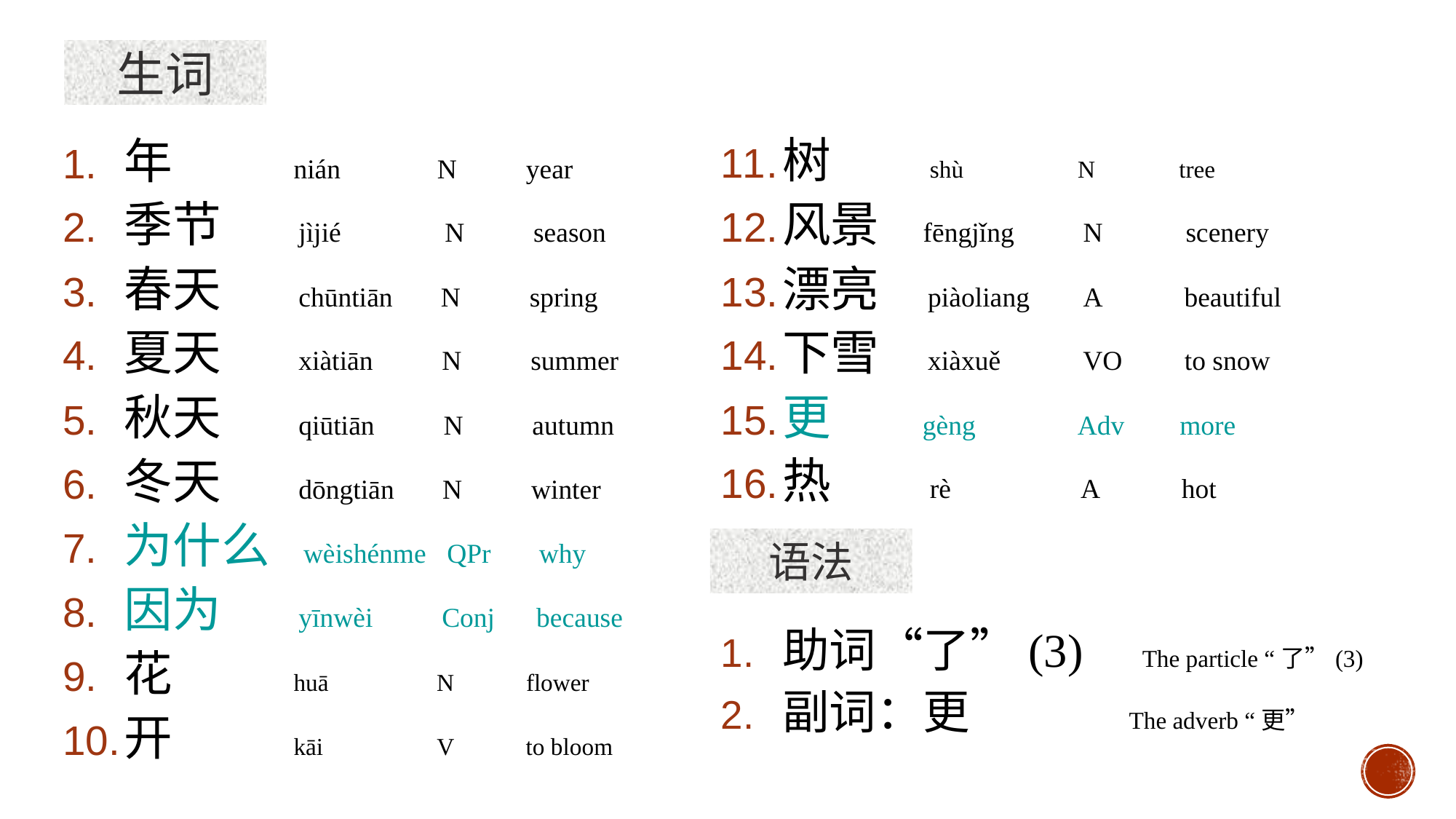

生词
年          nián              N          year
季节      jìjié               N          season
春天      chūntiān       N          spring
夏天      xiàtiān          N          summer
秋天      qiūtiān          N          autumn
冬天      dōngtiān       N          winter
为什么  wèishénme   QPr       why
因为      yīnwèi          Conj      because
花          huā                  N            flower
开          kāi                   V            to bloom
树        shù                   N              tree
风景      fēngjǐng          N            scenery
漂亮      piàoliang        A            beautiful
下雪      xiàxuě            VO         to snow
更             gèng               Adv        more
热        rè                   A            hot
语法
助词“了”(3)     The particle “了”(3)
副词：更              The adverb “更”